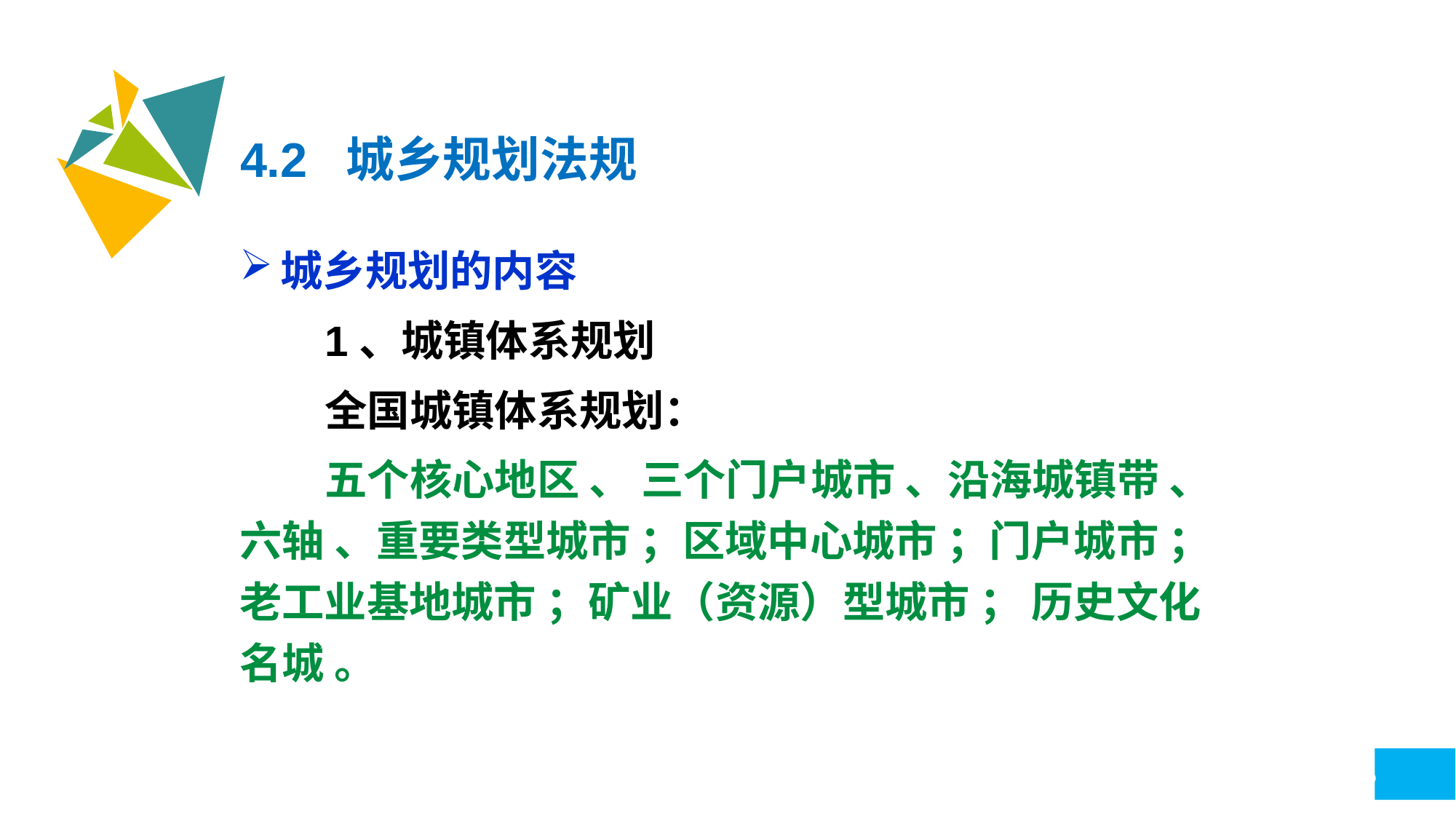

4.2  城乡规划法规

城乡规划的内容
1、城镇体系规划
全国城镇体系规划：
五个核心地区 、 三个门户城市 、沿海城镇带 、六轴 、重要类型城市 ；区域中心城市 ；门户城市 ；老工业基地城市 ；矿业（资源）型城市 ； 历史文化名城 。